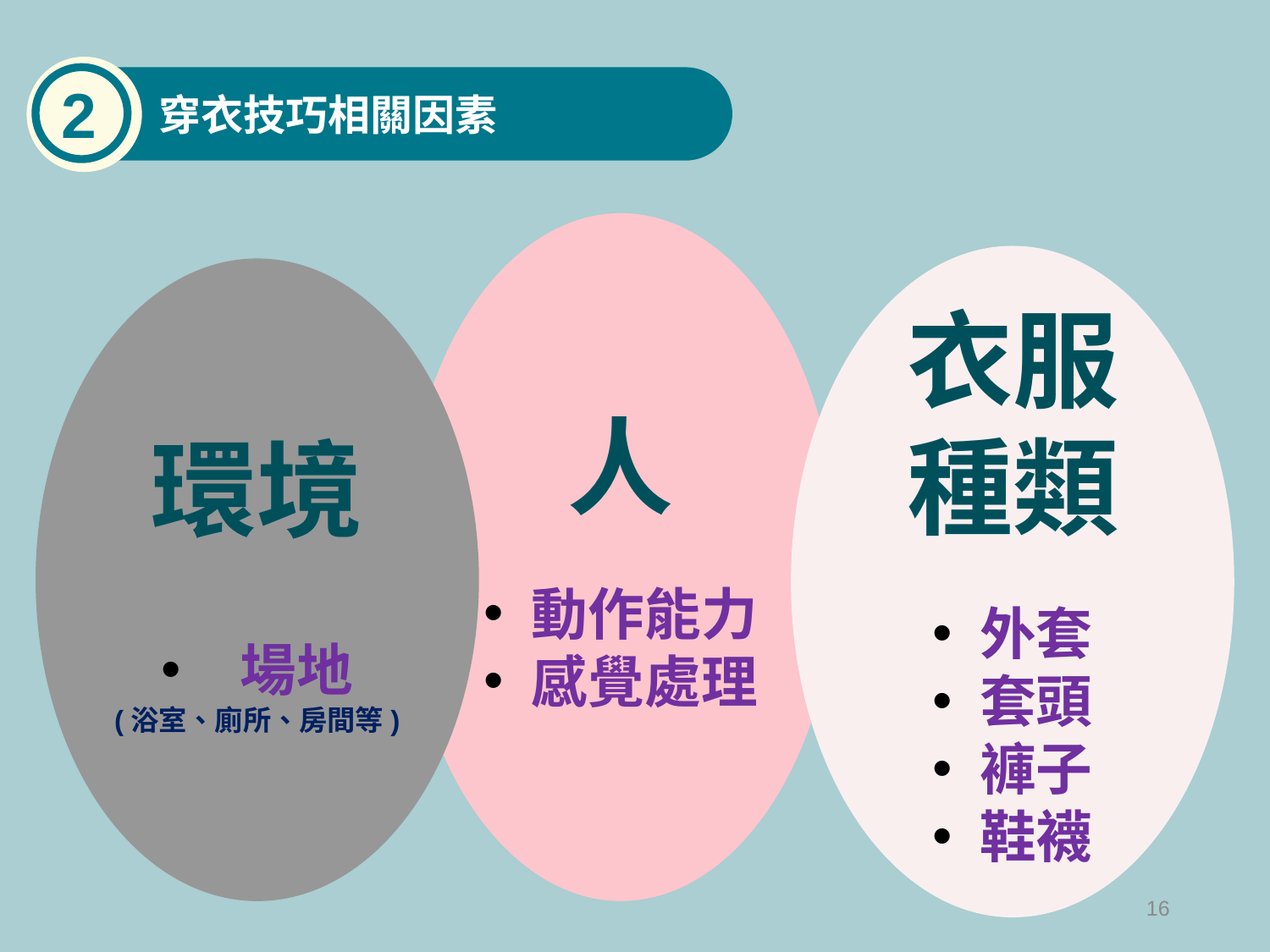

2
穿衣技巧相關因素
人

動作能力
感覺處理
衣服種類

外套
套頭
褲子
鞋襪
環境

場地
(浴室、廁所、房間等)
16